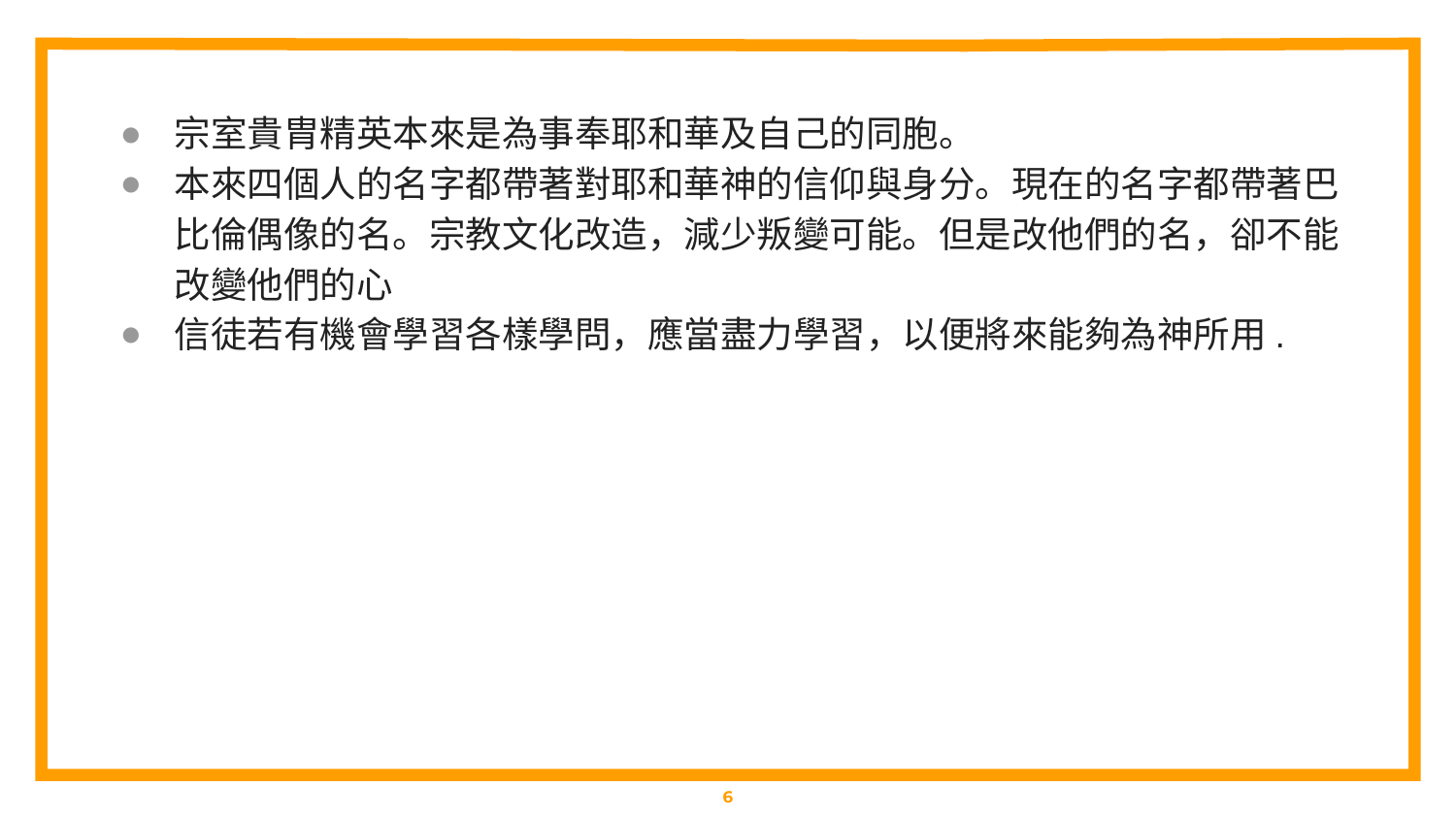

宗室貴胄精英本來是為事奉耶和華及自己的同胞。
本來四個人的名字都帶著對耶和華神的信仰與身分。現在的名字都帶著巴比倫偶像的名。宗教文化改造，減少叛變可能。但是改他們的名，卻不能改變他們的心
信徒若有機會學習各樣學問，應當盡力學習，以便將來能夠為神所用.

6